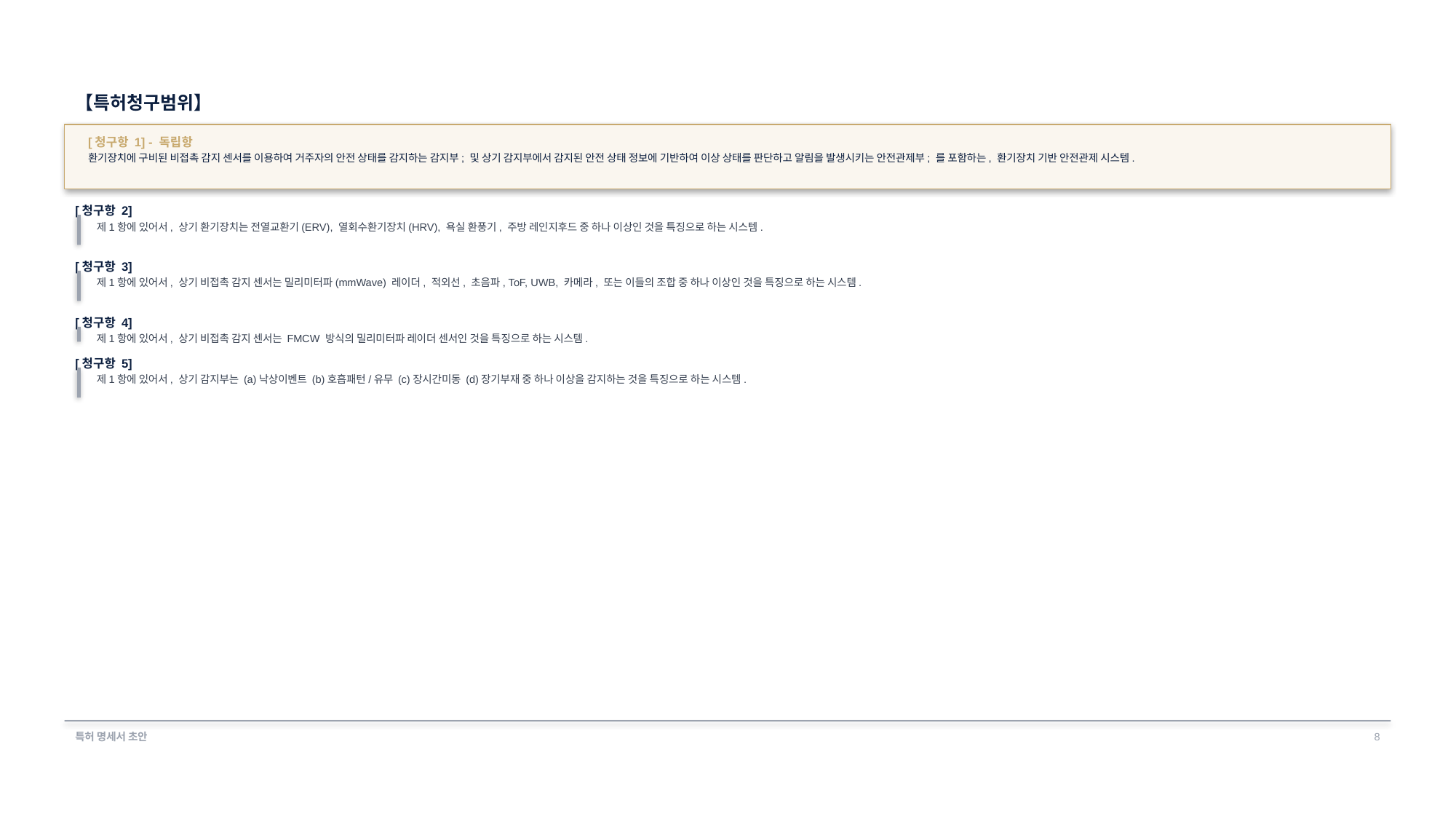

【특허청구범위】

[청구항 1] - 독립항
환기장치에 구비된 비접촉 감지 센서를 이용하여 거주자의 안전 상태를 감지하는 감지부; 및 상기 감지부에서 감지된 안전 상태 정보에 기반하여 이상 상태를 판단하고 알림을 발생시키는 안전관제부; 를 포함하는, 환기장치 기반 안전관제 시스템.
[청구항 2]

제1항에 있어서, 상기 환기장치는 전열교환기(ERV), 열회수환기장치(HRV), 욕실 환풍기, 주방 레인지후드 중 하나 이상인 것을 특징으로 하는 시스템.
[청구항 3]

제1항에 있어서, 상기 비접촉 감지 센서는 밀리미터파(mmWave) 레이더, 적외선, 초음파, ToF, UWB, 카메라, 또는 이들의 조합 중 하나 이상인 것을 특징으로 하는 시스템.
[청구항 4]

제1항에 있어서, 상기 비접촉 감지 센서는 FMCW 방식의 밀리미터파 레이더 센서인 것을 특징으로 하는 시스템.
[청구항 5]

제1항에 있어서, 상기 감지부는 (a)낙상이벤트 (b)호흡패턴/유무 (c)장시간미동 (d)장기부재 중 하나 이상을 감지하는 것을 특징으로 하는 시스템.

특허 명세서 초안
8